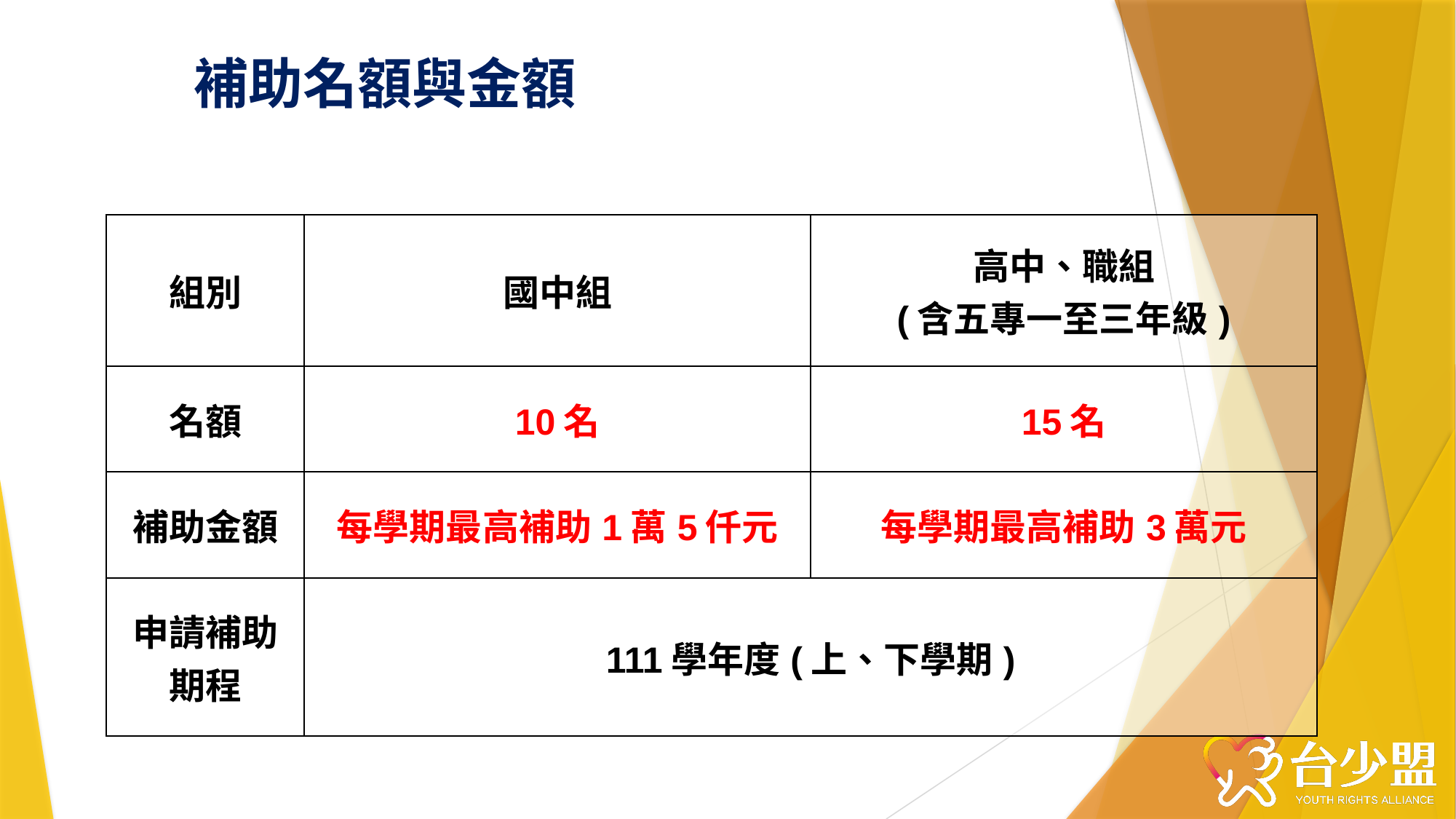

# 補助名額與金額
| 組別 | 國中組 | 高中、職組 (含五專一至三年級) |
| --- | --- | --- |
| 名額 | 10名 | 15名 |
| 補助金額 | 每學期最高補助1萬5仟元 | 每學期最高補助3萬元 |
| 申請補助 期程 | 111學年度(上、下學期) |  |